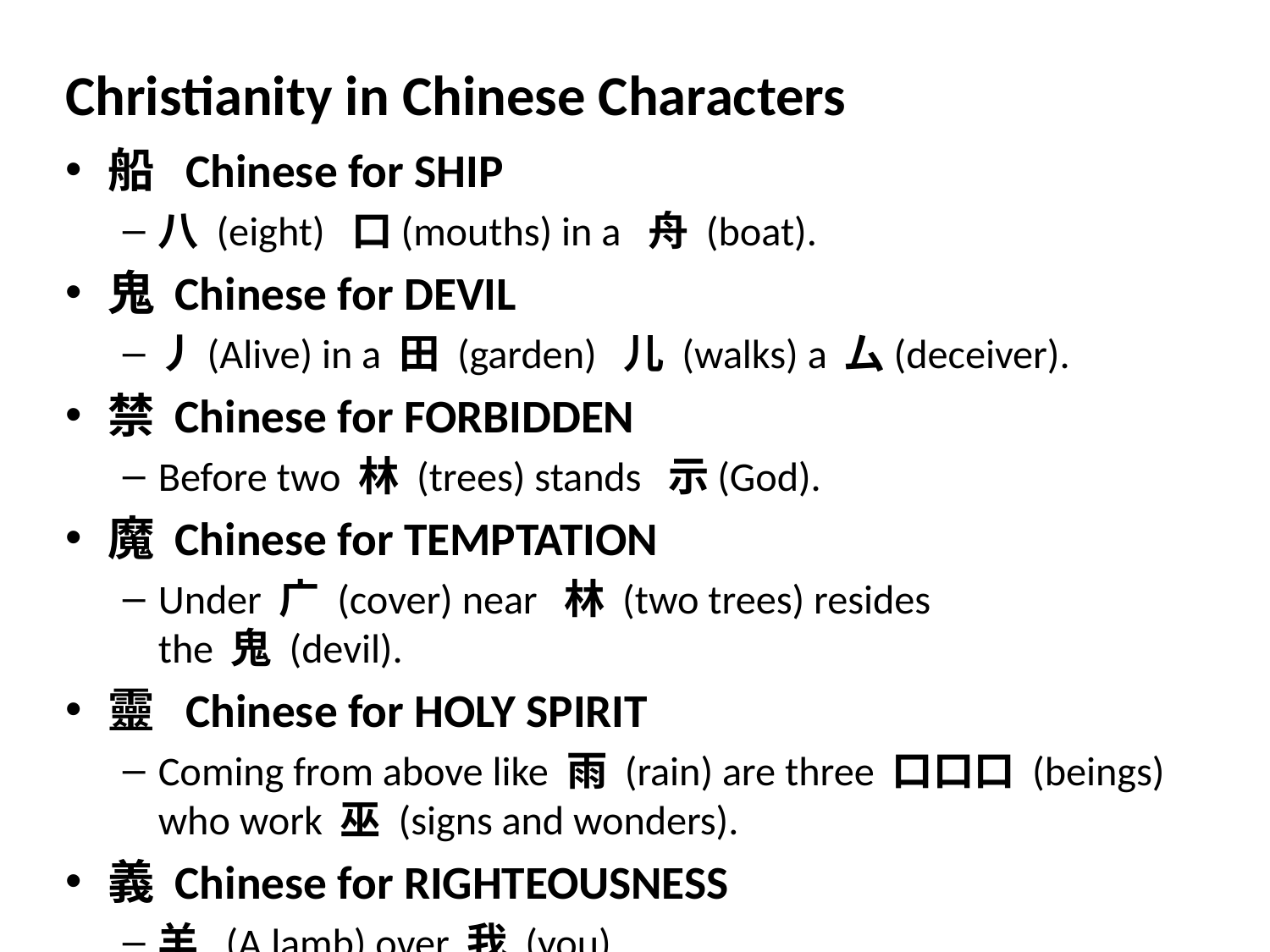

Christianity in Chinese Characters
船  Chinese for SHIP
八 (eight)  口(mouths) in a  舟 (boat).
鬼 Chinese for DEVIL
丿(Alive) in a 田 (garden)  儿 (walks) a 厶(deceiver).
禁 Chinese for FORBIDDEN
Before two 林 (trees) stands  示(God).
魔 Chinese for TEMPTATION
Under 广 (cover) near  林 (two trees) resides the 鬼 (devil).
靈  Chinese for HOLY SPIRIT
Coming from above like 雨 (rain) are three 口口口 (beings) who work 巫 (signs and wonders).
義 Chinese for RIGHTEOUSNESS
羊  (A lamb) over 我 (you).